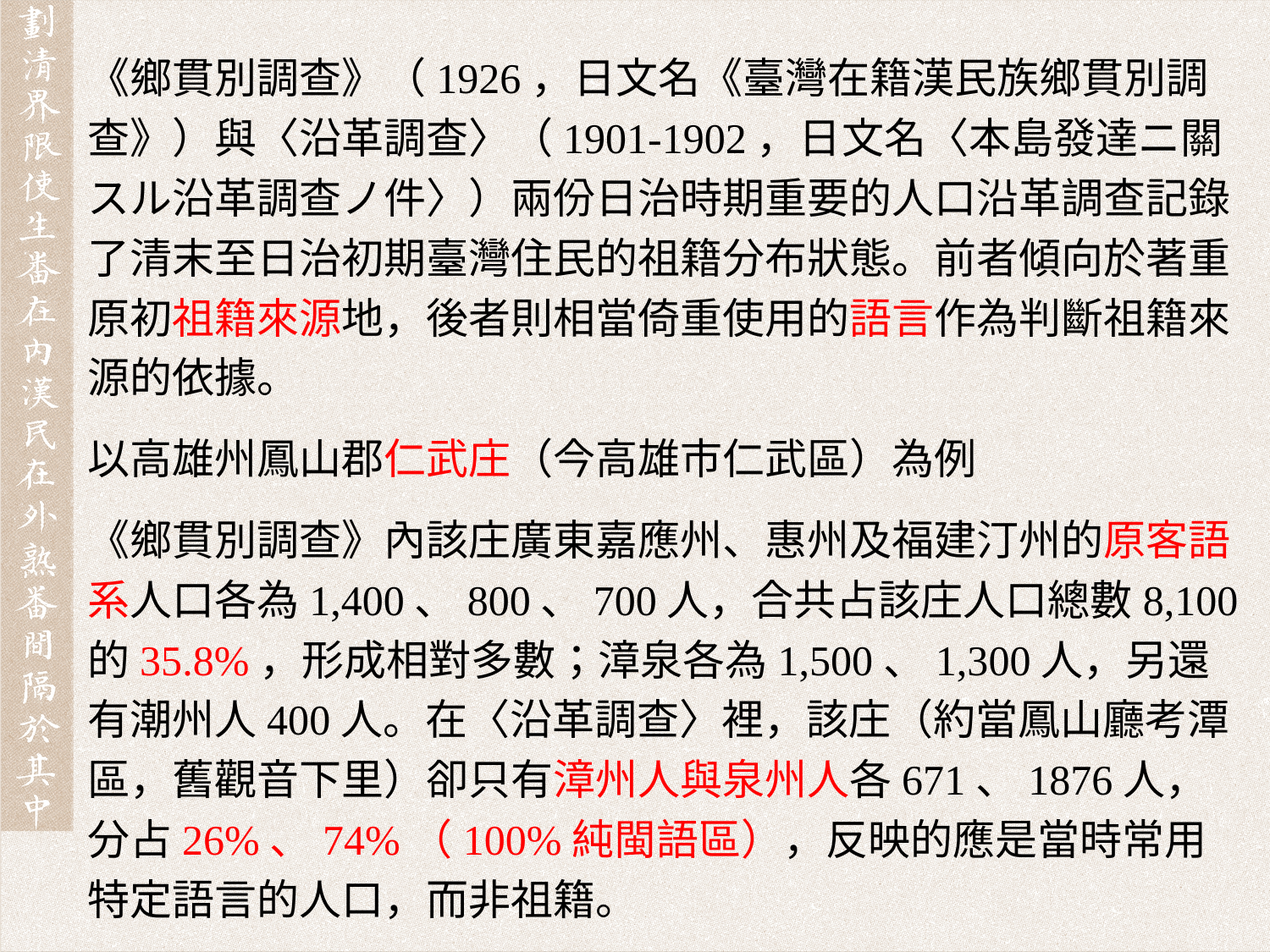

《鄉貫別調查》（1926，日文名《臺灣在籍漢民族鄉貫別調查》）與〈沿革調查〉（1901-1902，日文名〈本島發達ニ關スル沿革調查ノ件〉）兩份日治時期重要的人口沿革調查記錄了清末至日治初期臺灣住民的祖籍分布狀態。前者傾向於著重原初祖籍來源地，後者則相當倚重使用的語言作為判斷祖籍來源的依據。
以高雄州鳳山郡仁武庄（今高雄市仁武區）為例
《鄉貫別調查》內該庄廣東嘉應州、惠州及福建汀州的原客語系人口各為1,400、800、700人，合共占該庄人口總數8,100的35.8%，形成相對多數；漳泉各為1,500、1,300人，另還有潮州人400人。在〈沿革調查〉裡，該庄（約當鳳山廳考潭區，舊觀音下里）卻只有漳州人與泉州人各671、1876人，分占26%、74%（100%純閩語區），反映的應是當時常用特定語言的人口，而非祖籍。